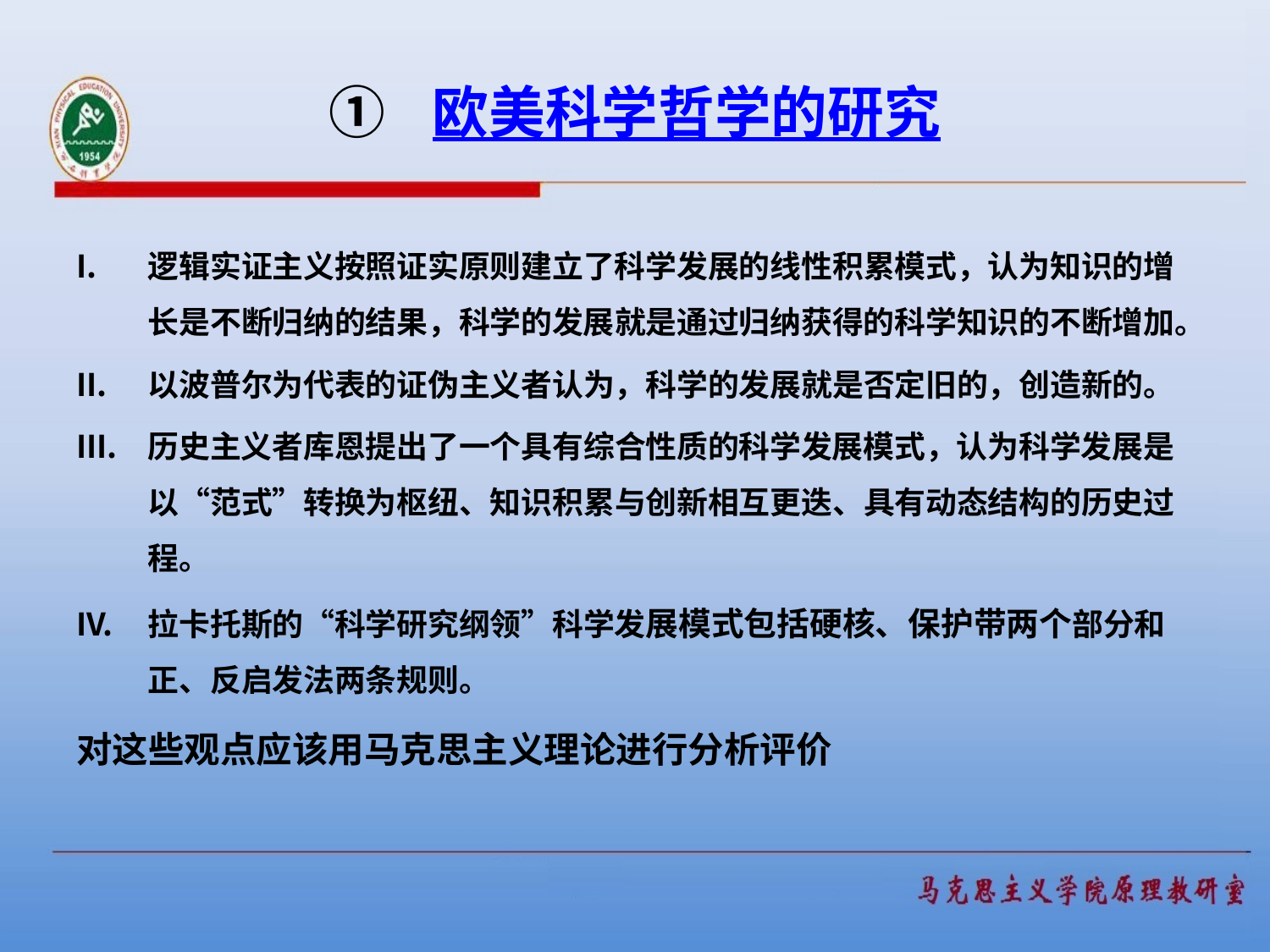

# 欧美科学哲学的研究
逻辑实证主义按照证实原则建立了科学发展的线性积累模式，认为知识的增长是不断归纳的结果，科学的发展就是通过归纳获得的科学知识的不断增加。
以波普尔为代表的证伪主义者认为，科学的发展就是否定旧的，创造新的。
历史主义者库恩提出了一个具有综合性质的科学发展模式，认为科学发展是以“范式”转换为枢纽、知识积累与创新相互更迭、具有动态结构的历史过程。
拉卡托斯的“科学研究纲领”科学发展模式包括硬核、保护带两个部分和正、反启发法两条规则。
对这些观点应该用马克思主义理论进行分析评价